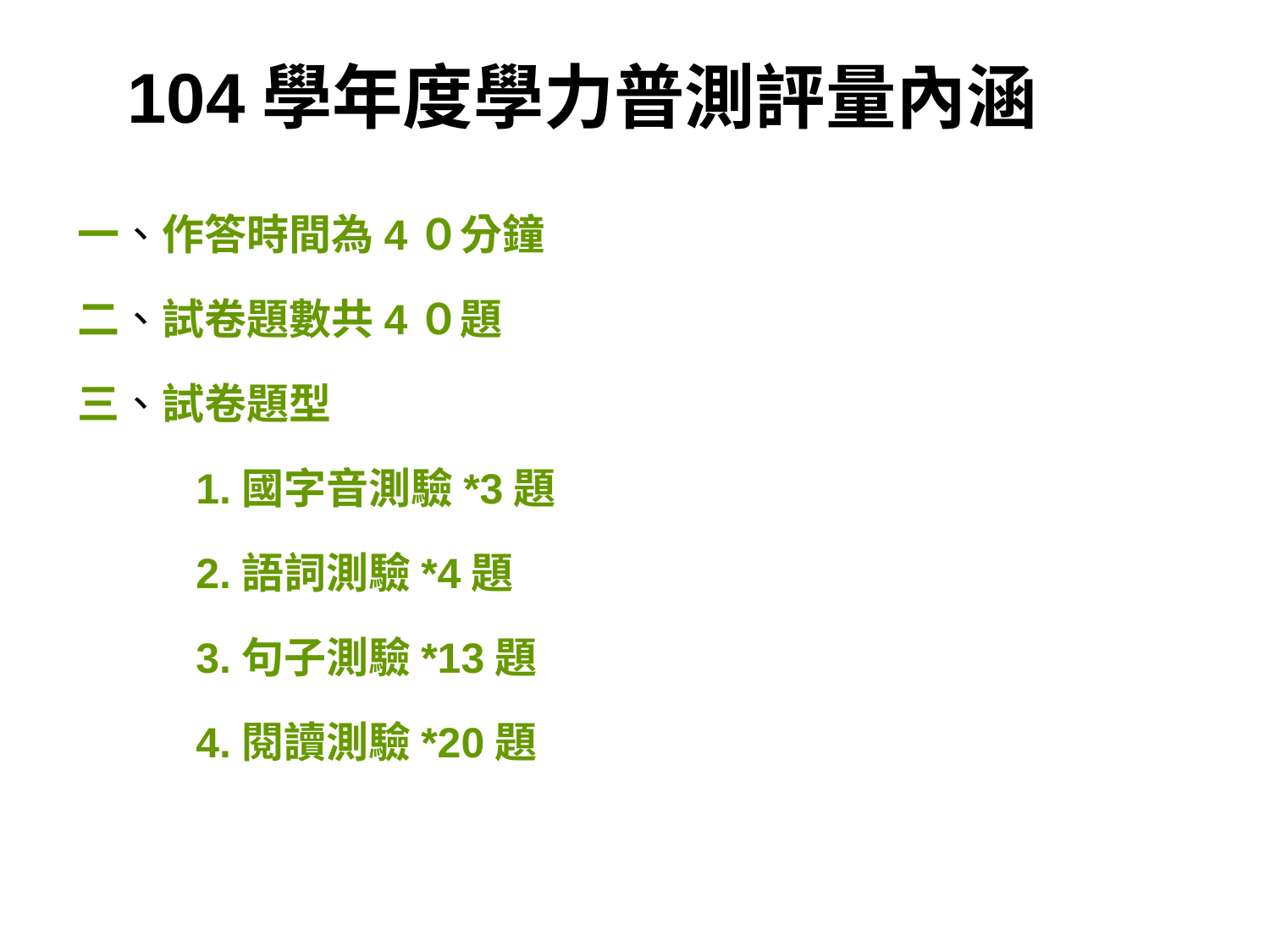

104學年度學力普測評量內涵
一、作答時間為4０分鐘
二、試卷題數共4０題
三、試卷題型
          1.國字音測驗*3題
          2.語詞測驗*4題
          3.句子測驗*13題
          4.閱讀測驗*20題